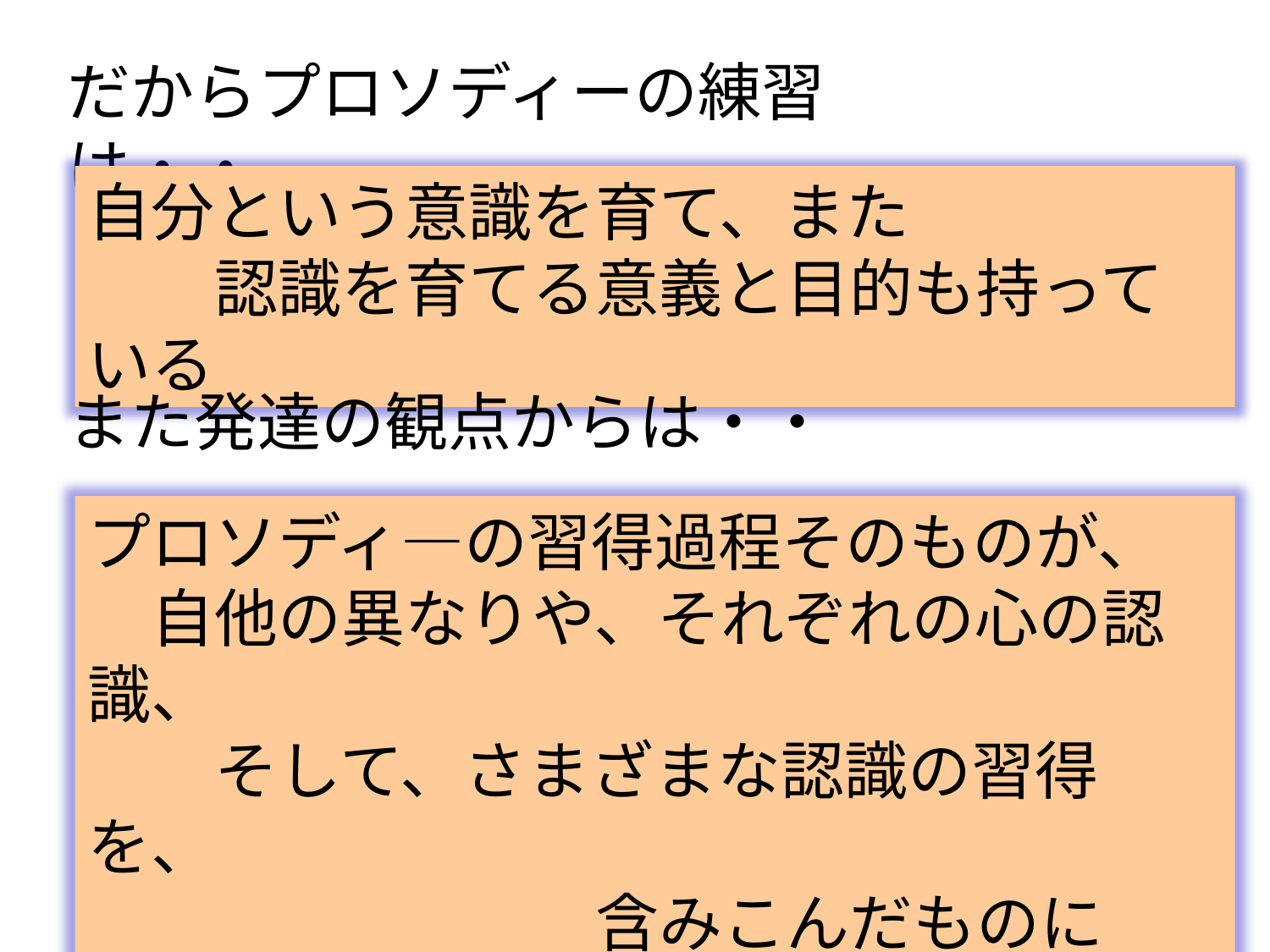

だからプロソディーの練習は・・
自分という意識を育て、また
　　認識を育てる意義と目的も持っている
また発達の観点からは・・
プロソディ―の習得過程そのものが、
　自他の異なりや、それぞれの心の認識、
　　そして、さまざまな認識の習得を、
　　　　　　　　含みこんだものになっている